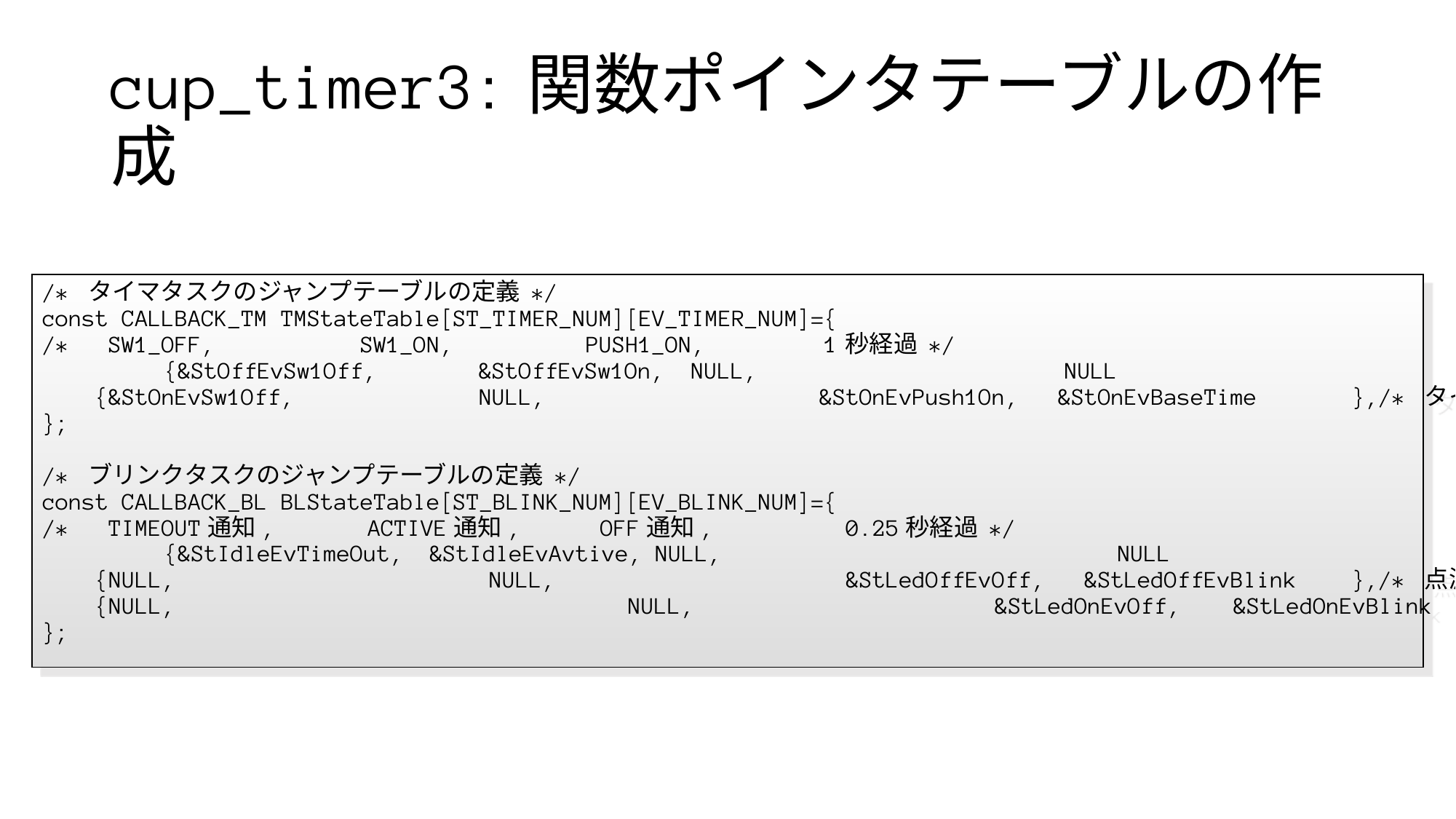

# cup_timer3:関数ポインタテーブルの作成
/* タイマタスクのジャンプテーブルの定義 */
const CALLBACK_TM TMStateTable[ST_TIMER_NUM][EV_TIMER_NUM]={
/*   SW1_OFF,           SW1_ON,          PUSH1_ON,         1秒経過 */
	 {&StOffEvSw1Off,	&StOffEvSw1On,  NULL,			   NULL				},/* タイマOFF状態	*/
    {&StOnEvSw1Off,		NULL,			 &StOnEvPush1On,   &StOnEvBaseTime	},/* タイマON状態	*/
};

/* ブリンクタスクのジャンプテーブルの定義 */
const CALLBACK_BL BLStateTable[ST_BLINK_NUM][EV_BLINK_NUM]={
/*   TIMEOUT通知,       ACTIVE通知,      OFF通知,          0.25秒経過 */
	 {&StIdleEvTimeOut,  &StIdleEvAvtive, NULL,			       NULL				},/* 休止状態 		*/
    {NULL,		         NULL,		    	   &StLedOffEvOff,   &StLedOffEvBlink	},/* 点滅状態(消灯)	*/
    {NULL,				   NULL,			      &StLedOnEvOff,    &StLedOnEvBlink	},/* 点滅状態(点灯)	*/
};